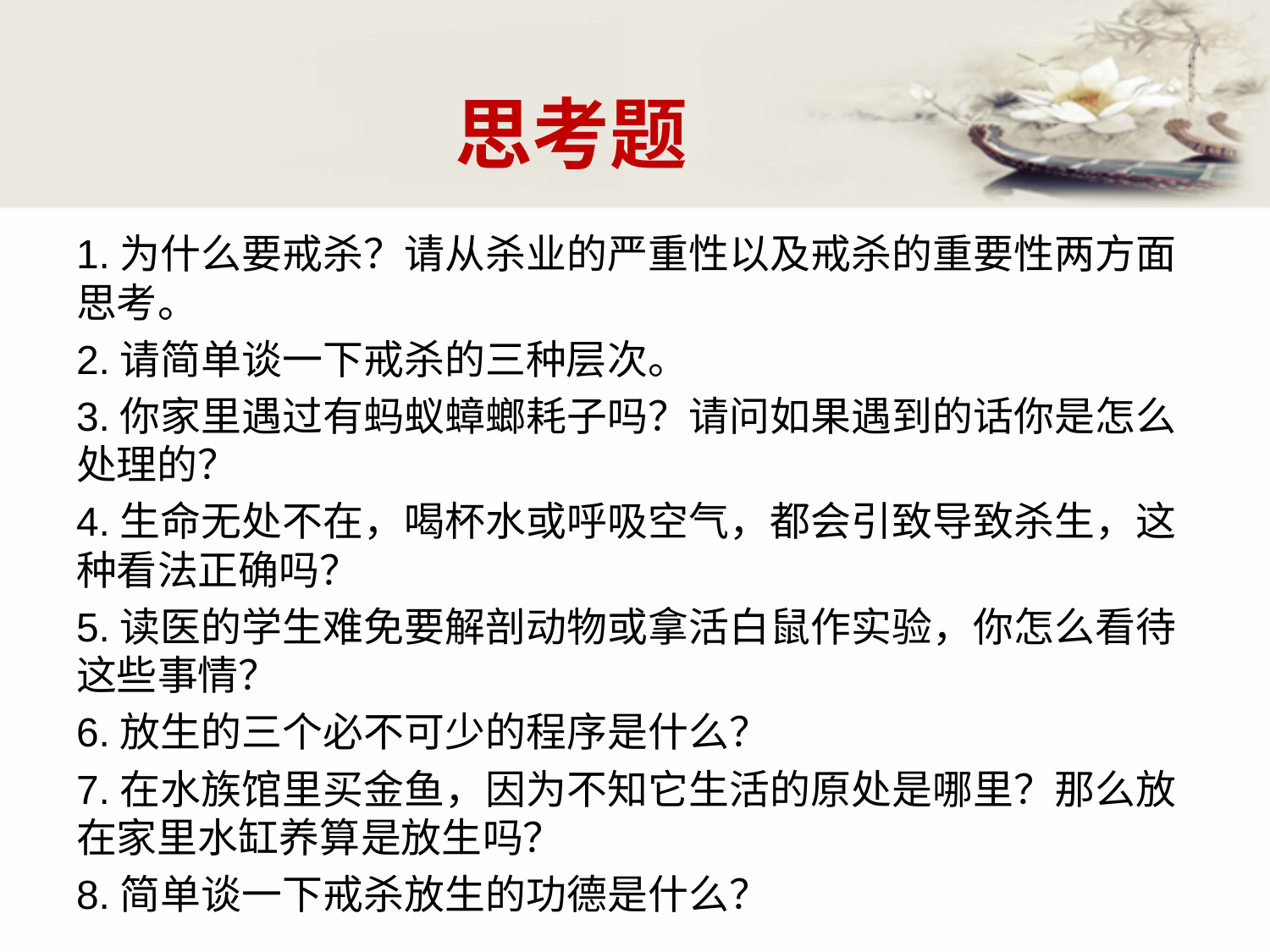

# 思考题
1.为什么要戒杀？请从杀业的严重性以及戒杀的重要性两方面思考。
2.请简单谈一下戒杀的三种层次。
3.你家里遇过有蚂蚁蟑螂耗子吗？请问如果遇到的话你是怎么处理的？
4.生命无处不在，喝杯水或呼吸空气，都会引致导致杀生，这种看法正确吗？
5.读医的学生难免要解剖动物或拿活白鼠作实验，你怎么看待这些事情？
6.放生的三个必不可少的程序是什么？
7.在水族馆里买金鱼，因为不知它生活的原处是哪里？那么放在家里水缸养算是放生吗？
8.简单谈一下戒杀放生的功德是什么？